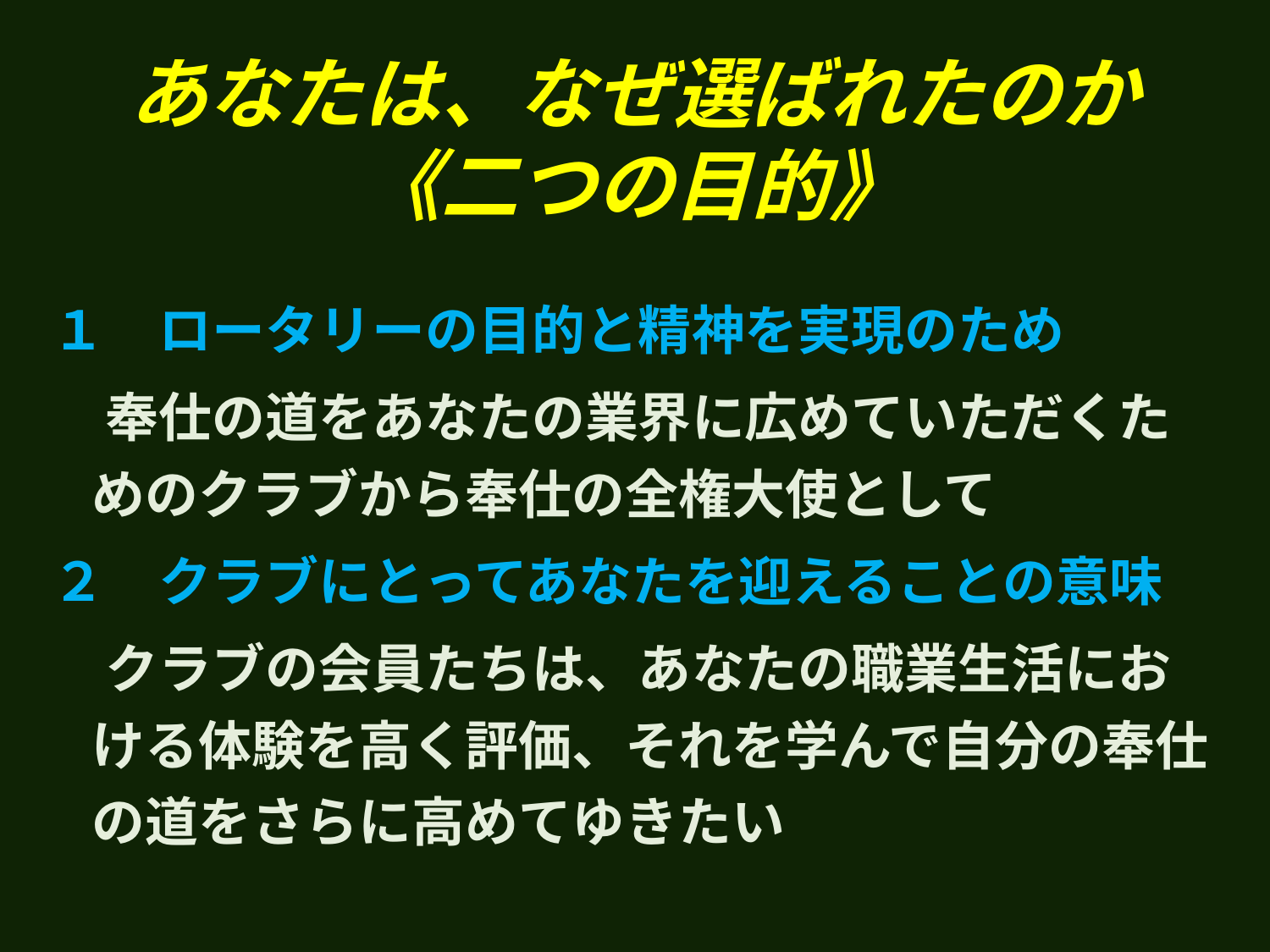

あなたは、なぜ選ばれたのか
《二つの目的》

１　ロータリーの目的と精神を実現のため
　奉仕の道をあなたの業界に広めていただくためのクラブから奉仕の全権大使として
２　クラブにとってあなたを迎えることの意味
　クラブの会員たちは、あなたの職業生活における体験を高く評価、それを学んで自分の奉仕の道をさらに高めてゆきたい